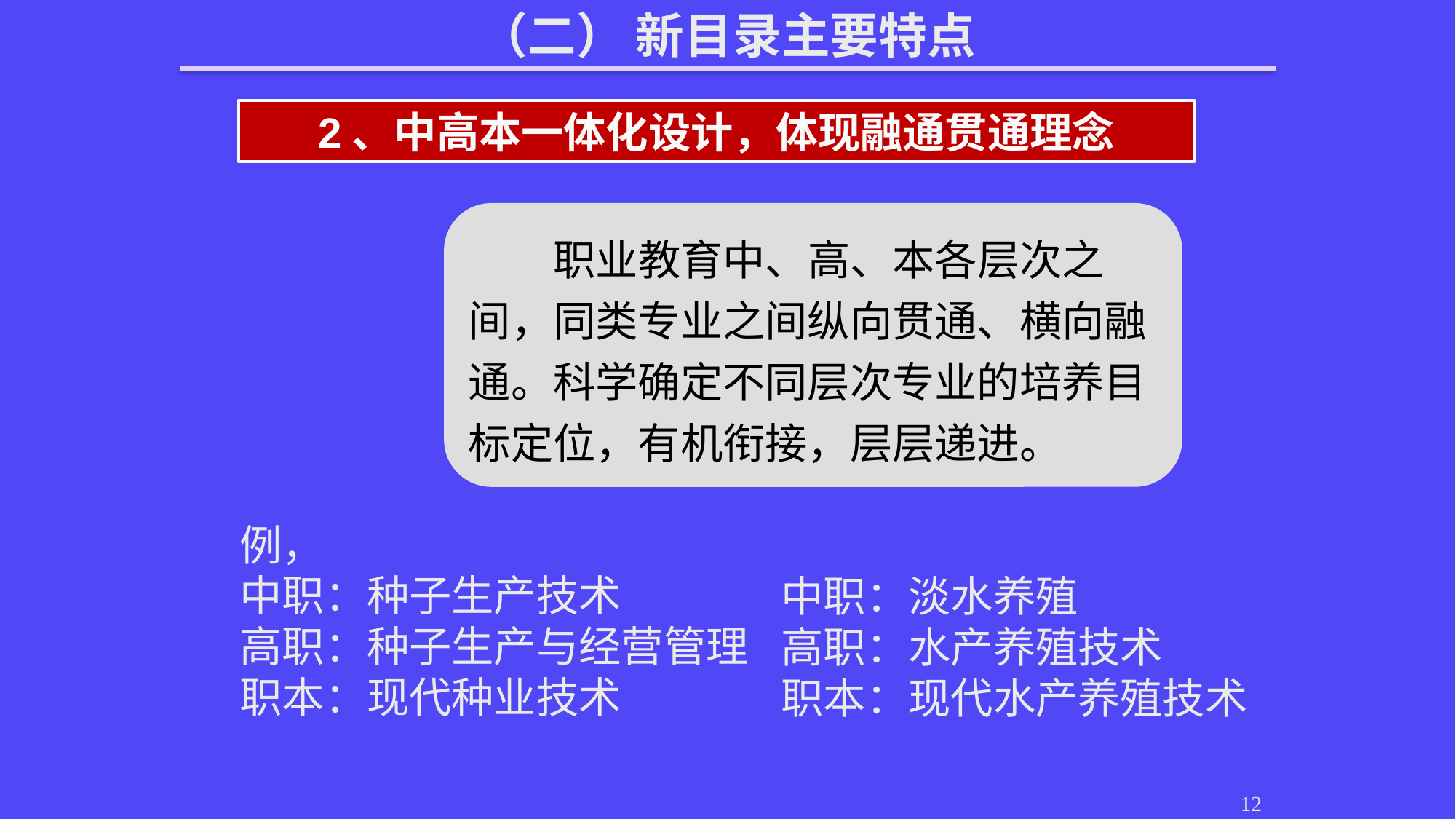

（二） 新目录主要特点

2、中高本一体化设计，体现融通贯通理念
职业教育中、高、本各层次之间，同类专业之间纵向贯通、横向融通。科学确定不同层次专业的培养目标定位，有机衔接，层层递进。
例，
中职：种子生产技术
高职：种子生产与经营管理
职本：现代种业技术
中职：淡水养殖
高职：水产养殖技术
职本：现代水产养殖技术
12